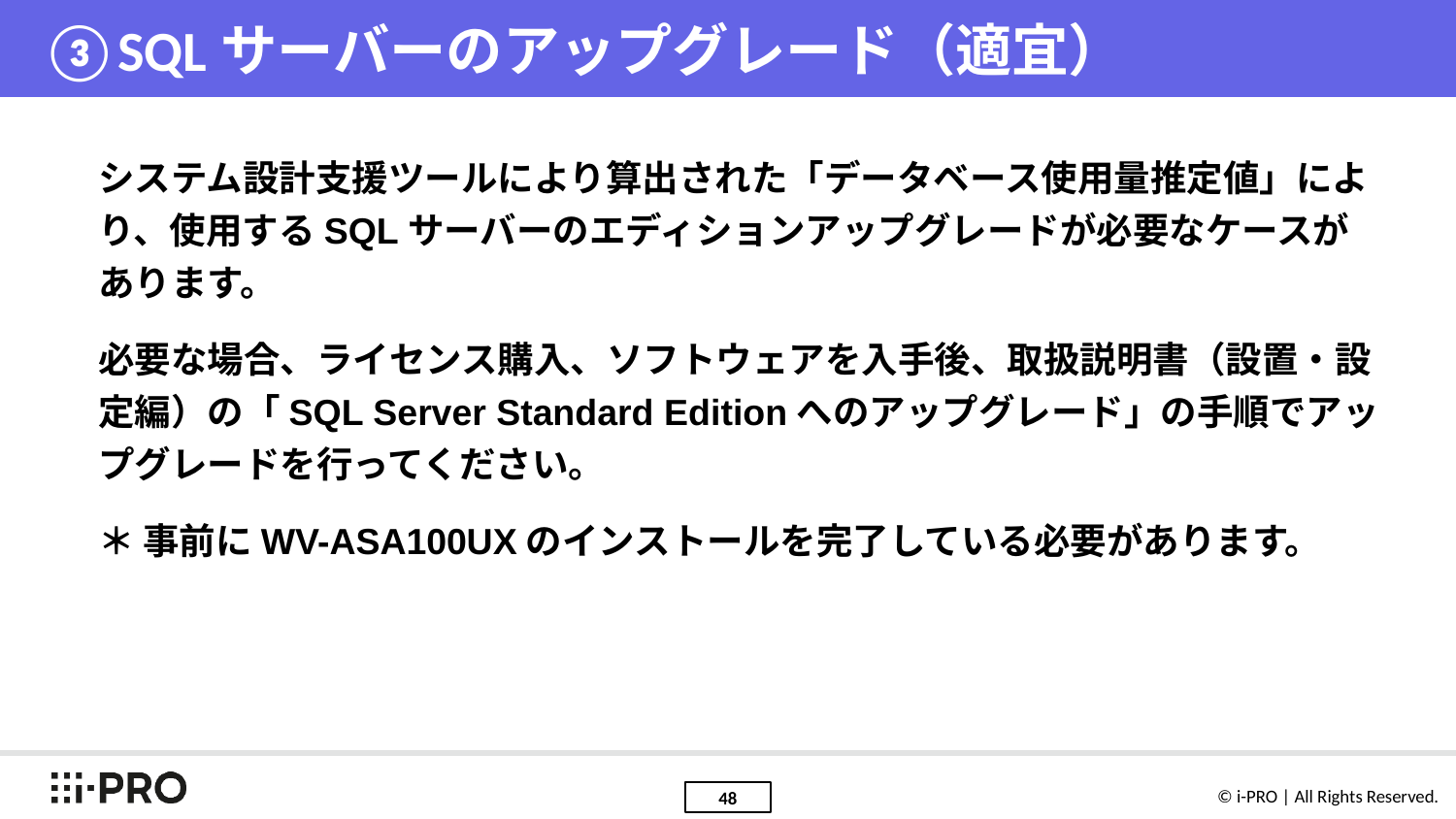

# ③SQLサーバーのアップグレード（適宜）
システム設計支援ツールにより算出された「データベース使用量推定値」により、使用するSQLサーバーのエディションアップグレードが必要なケースがあります。
必要な場合、ライセンス購入、ソフトウェアを入手後、取扱説明書（設置・設定編）の「SQL Server Standard Editionへのアップグレード」の手順でアップグレードを行ってください。
＊ 事前にWV-ASA100UXのインストールを完了している必要があります。